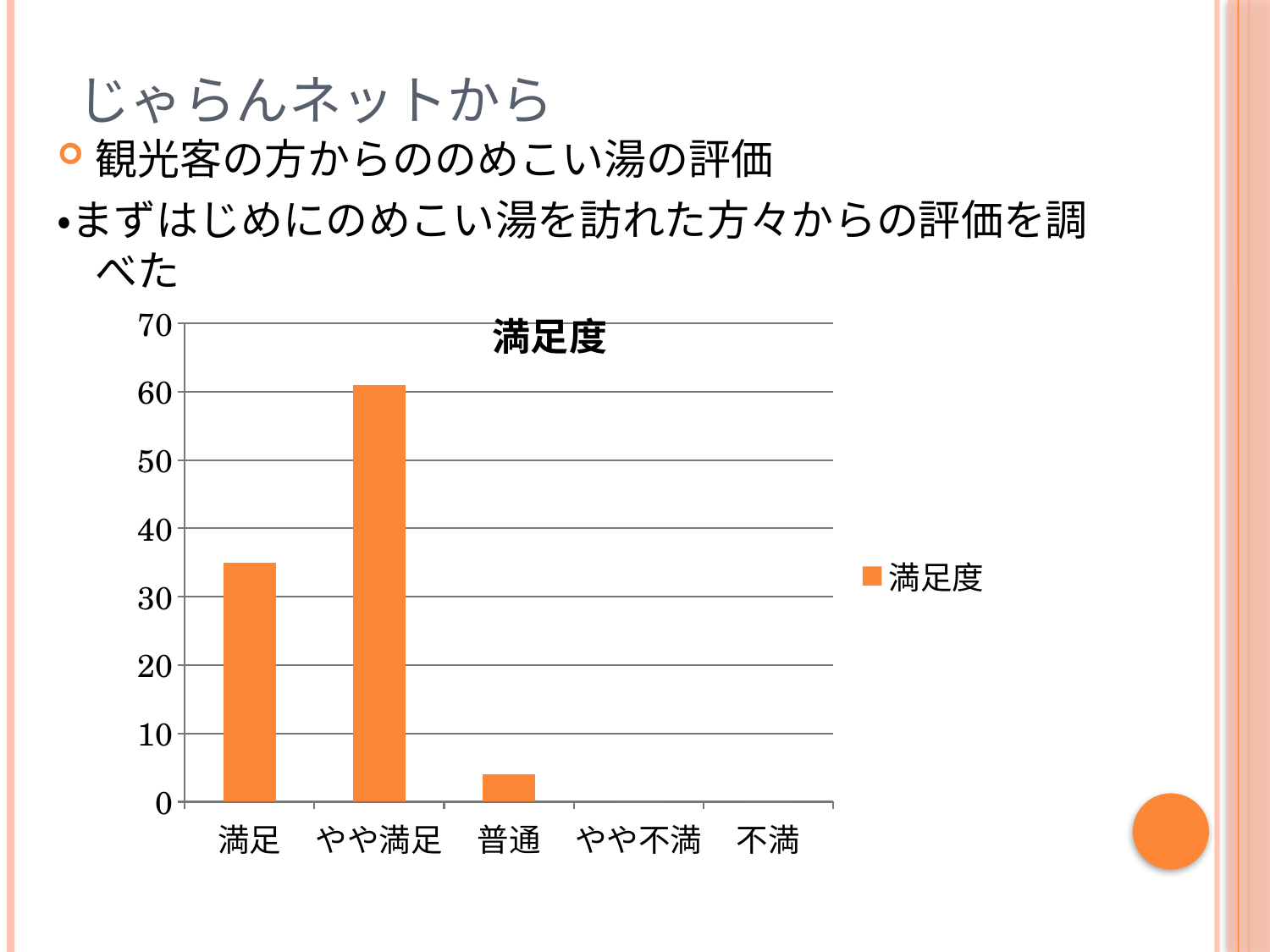

# じゃらんネットから
観光客の方からののめこい湯の評価
・まずはじめにのめこい湯を訪れた方々からの評価を調べた

### Chart:

| Category | 満足度 |
|---|---|
| 満足 | 35.0 |
| やや満足 | 61.0 |
| 普通 | 4.0 |
| やや不満 | 0.0 |
| 不満 | 0.0 |